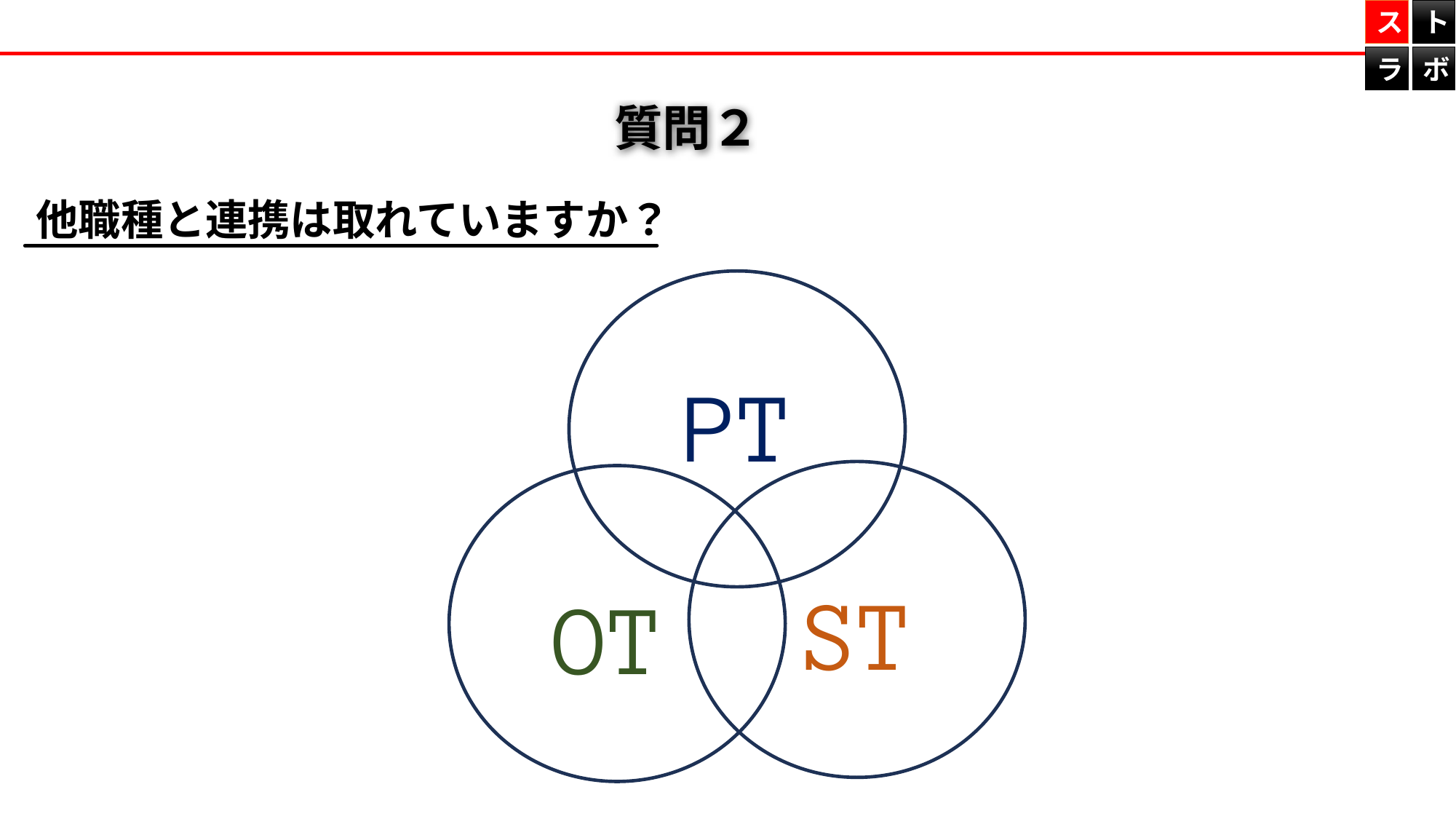

ス
ト
ラ
ボ

質問２

他職種と連携は取れていますか？

PT

ST
OT